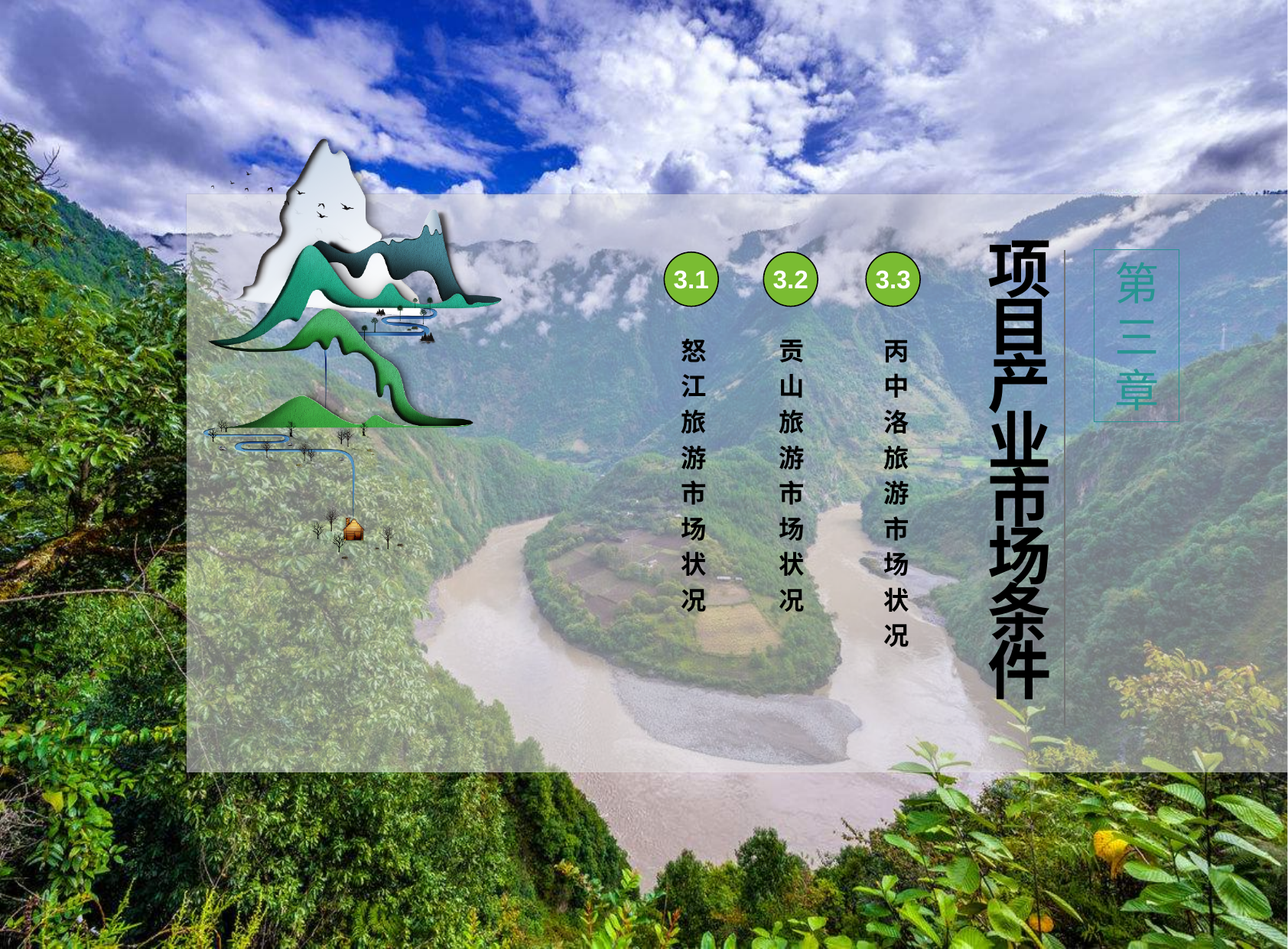

3.1
3.2
3.3

怒
江
旅
游
市
场
状
况

贡
山
旅
游
市
场
状
况

丙
中
洛
旅
游
市
场
状
况